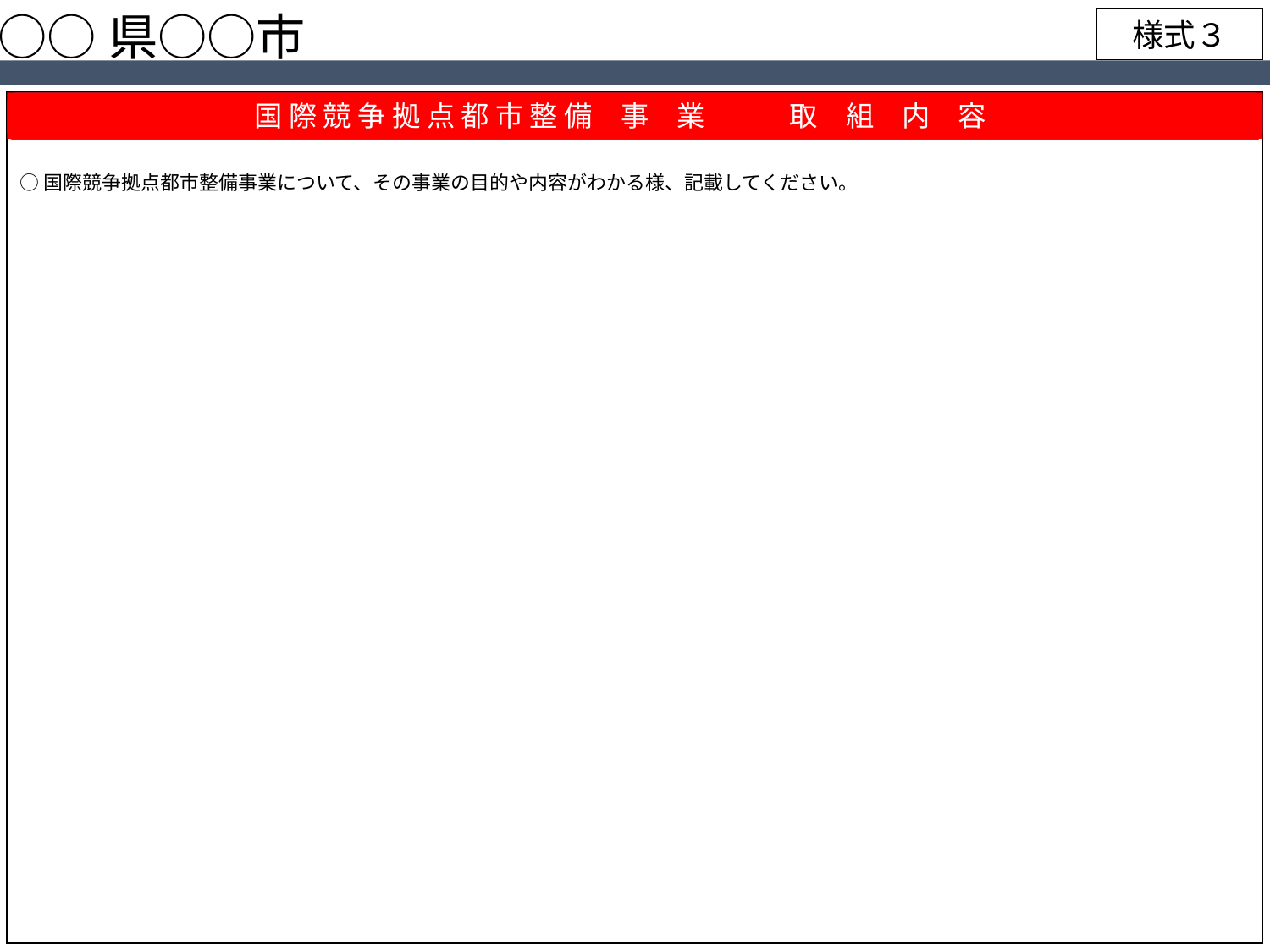

○○県○○市
様式３

国 際 競 争 拠 点 都 市 整 備　事　業　　　取　組　内　容

○国際競争拠点都市整備事業について、その事業の目的や内容がわかる様、記載してください。